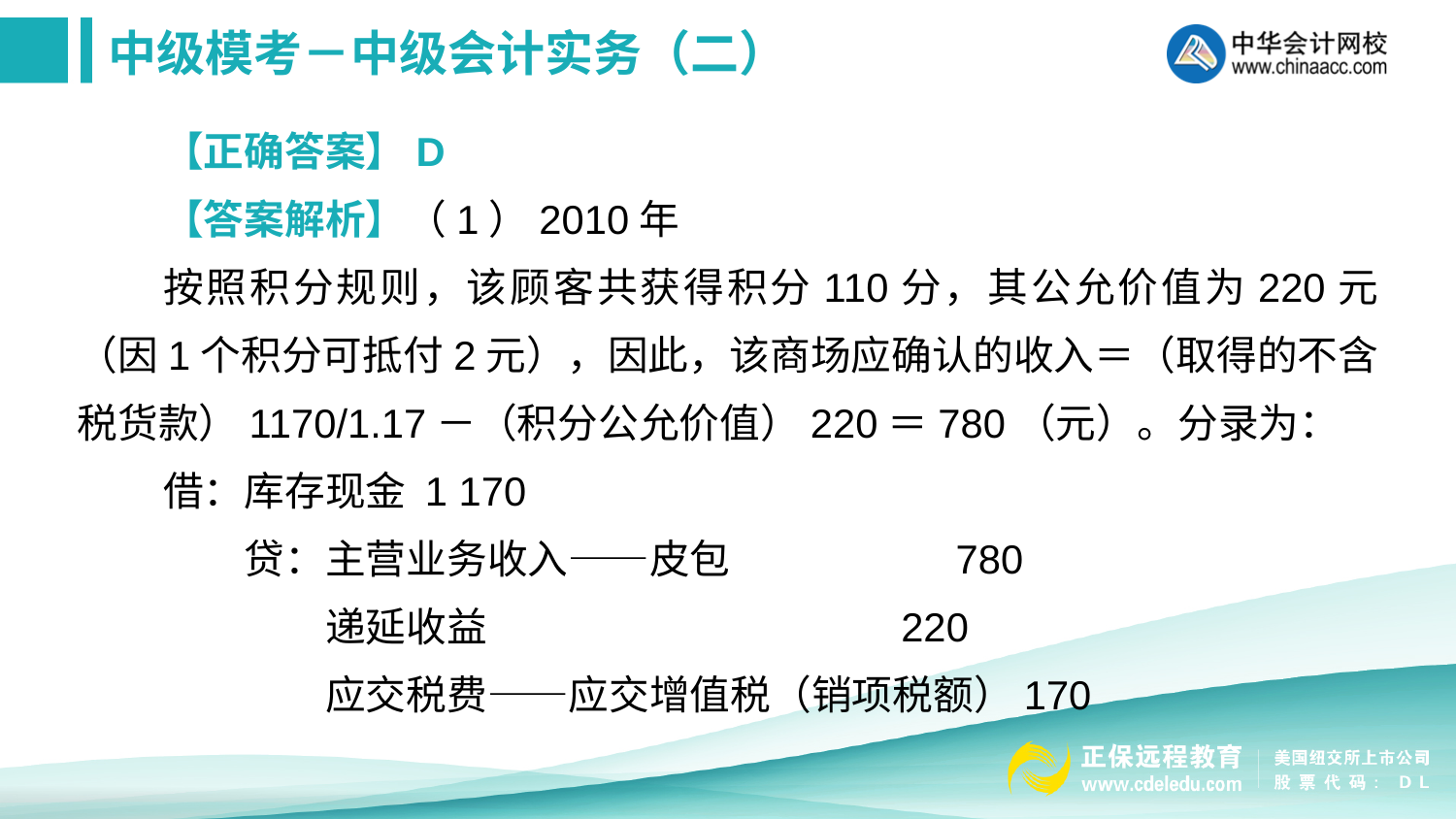

【正确答案】D
【答案解析】（1）2010年
按照积分规则，该顾客共获得积分110分，其公允价值为220元（因1个积分可抵付2元），因此，该商场应确认的收入＝（取得的不含税货款）1170/1.17－（积分公允价值）220＝780（元）。分录为：
借：库存现金 1 170
　　贷：主营业务收入——皮包                        780
　　　　递延收益                                             220
　　　　应交税费——应交增值税（销项税额）170